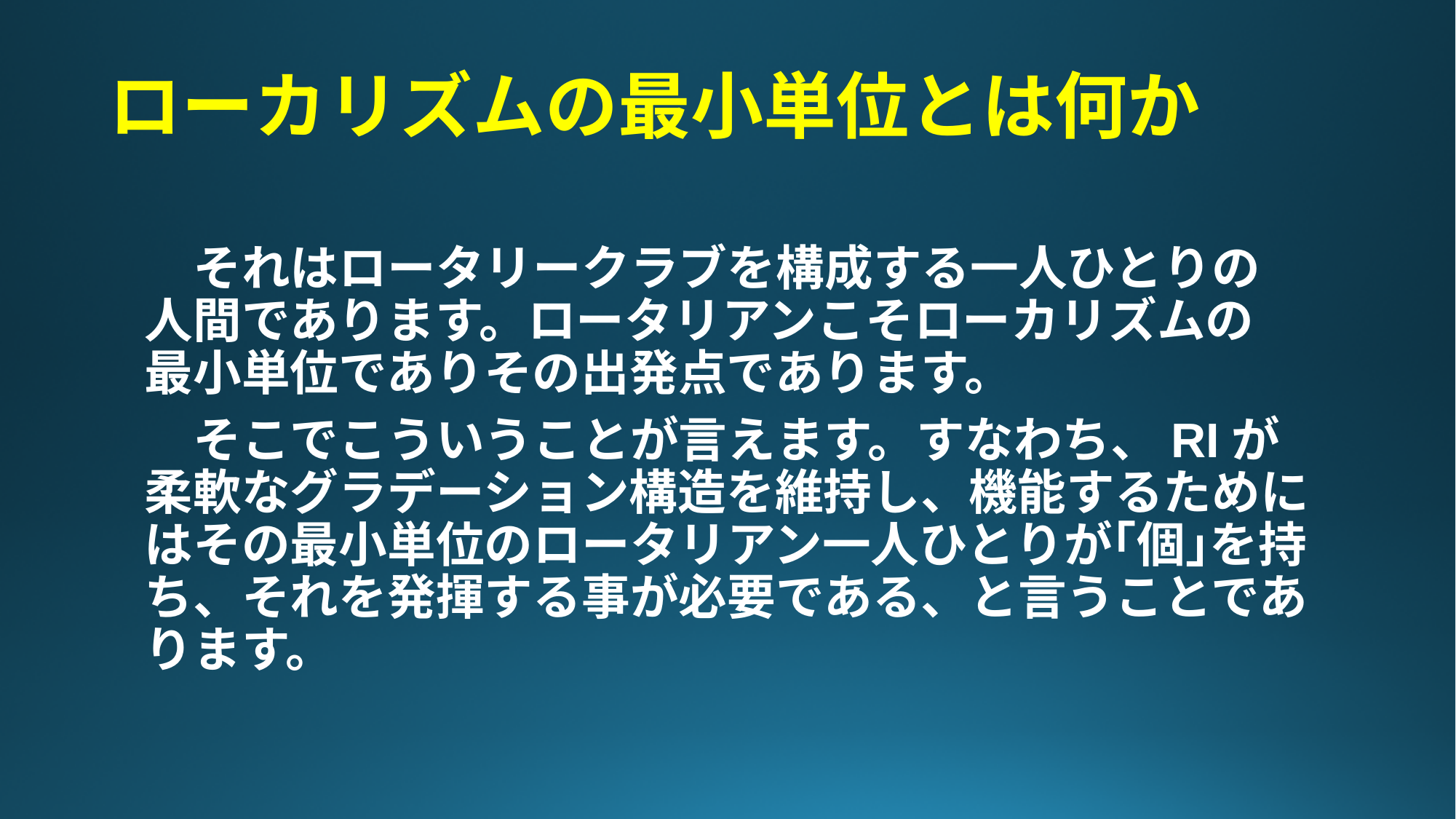

# ローカリズムの最小単位とは何か
　それはロータリークラブを構成する一人ひとりの　人間であります。ロータリアンこそローカリズムの　最小単位でありその出発点であります。
　そこでこういうことが言えます。すなわち、RIが  柔軟なグラデーション構造を維持し、機能するためにはその最小単位のロータリアン一人ひとりが｢個｣を持ち、それを発揮する事が必要である、と言うことであります。